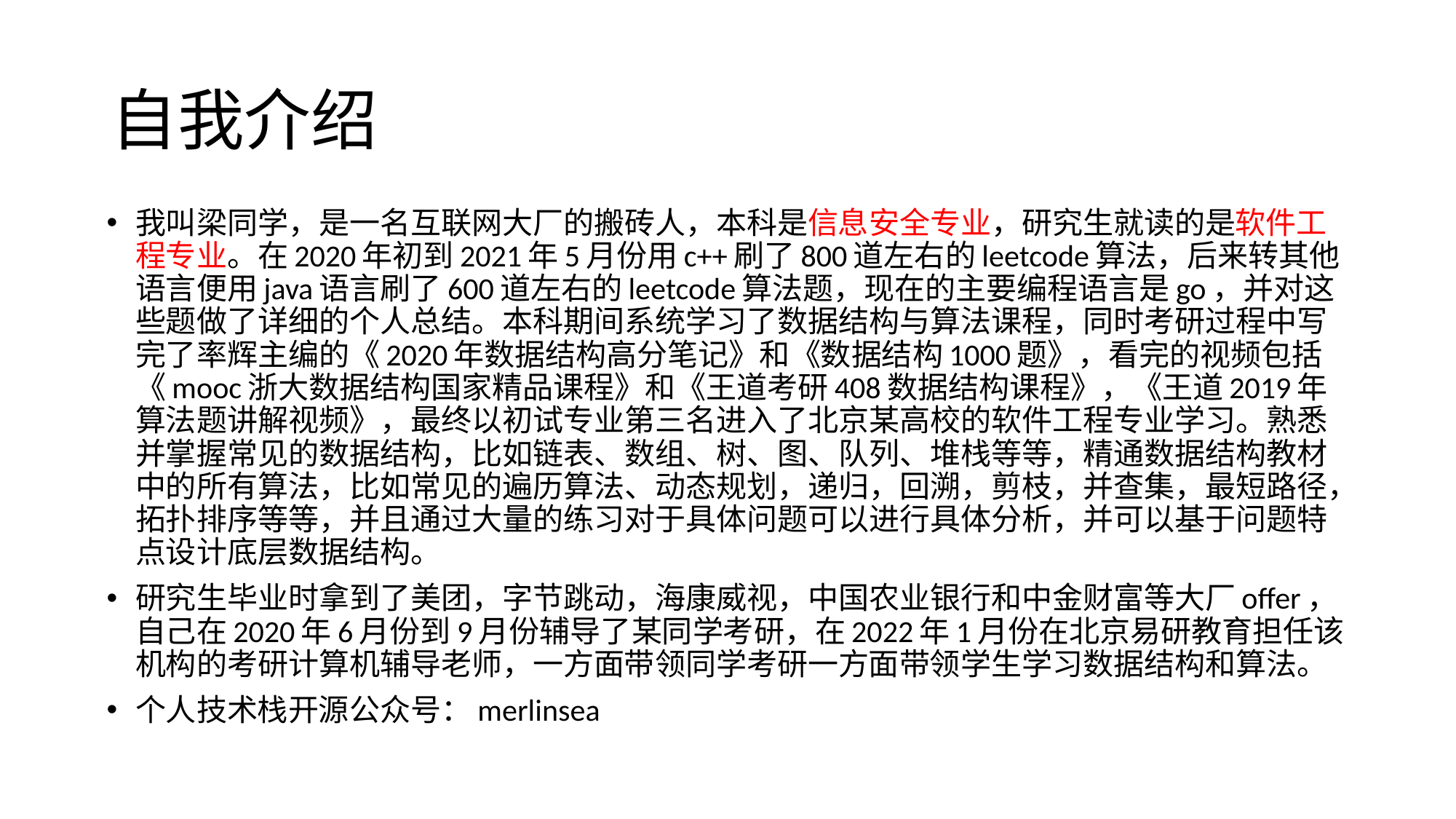

# 自我介绍
我叫梁同学，是一名互联网大厂的搬砖人，本科是信息安全专业，研究生就读的是软件工程专业。在2020年初到2021年5月份用c++刷了800道左右的leetcode算法，后来转其他语言便用java语言刷了600道左右的leetcode算法题，现在的主要编程语言是go，并对这些题做了详细的个人总结。本科期间系统学习了数据结构与算法课程，同时考研过程中写完了率辉主编的《2020年数据结构高分笔记》和《数据结构1000题》，看完的视频包括《mooc浙大数据结构国家精品课程》和《王道考研408数据结构课程》，《王道2019年算法题讲解视频》，最终以初试专业第三名进入了北京某高校的软件工程专业学习。熟悉并掌握常见的数据结构，比如链表、数组、树、图、队列、堆栈等等，精通数据结构教材中的所有算法，比如常见的遍历算法、动态规划，递归，回溯，剪枝，并查集，最短路径，拓扑排序等等，并且通过大量的练习对于具体问题可以进行具体分析，并可以基于问题特点设计底层数据结构。
研究生毕业时拿到了美团，字节跳动，海康威视，中国农业银行和中金财富等大厂offer，自己在2020年6月份到9月份辅导了某同学考研，在2022年1月份在北京易研教育担任该机构的考研计算机辅导老师，一方面带领同学考研一方面带领学生学习数据结构和算法。
个人技术栈开源公众号：merlinsea